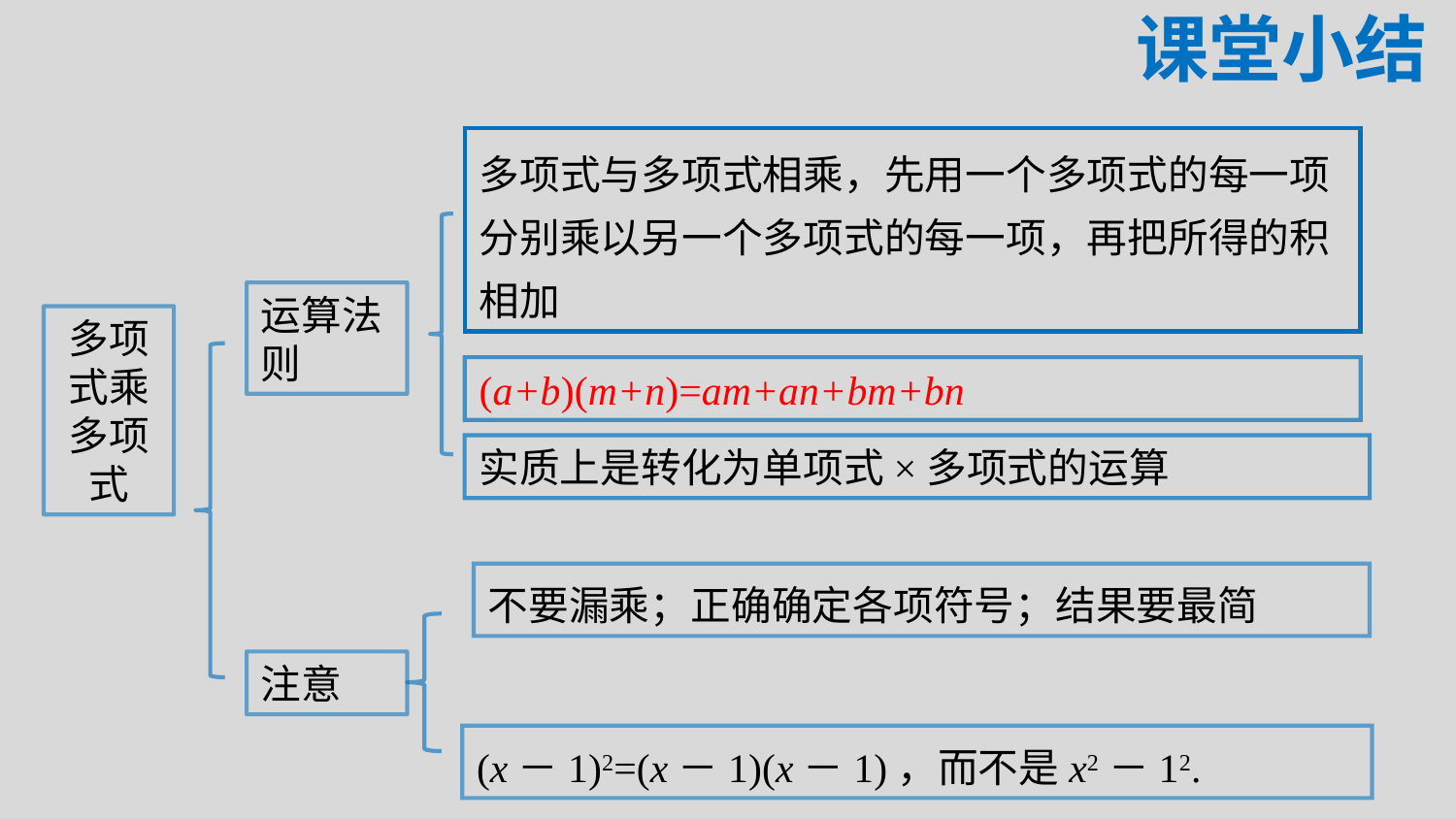

课堂小结
多项式与多项式相乘，先用一个多项式的每一项分别乘以另一个多项式的每一项，再把所得的积相加

运算法则
多项式乘多项式

(a+b)(m+n)=am+an+bm+bn
实质上是转化为单项式×多项式的运算

不要漏乘；正确确定各项符号；结果要最简

注意
(x－1)2=(x－1)(x－1)，而不是x2－12.